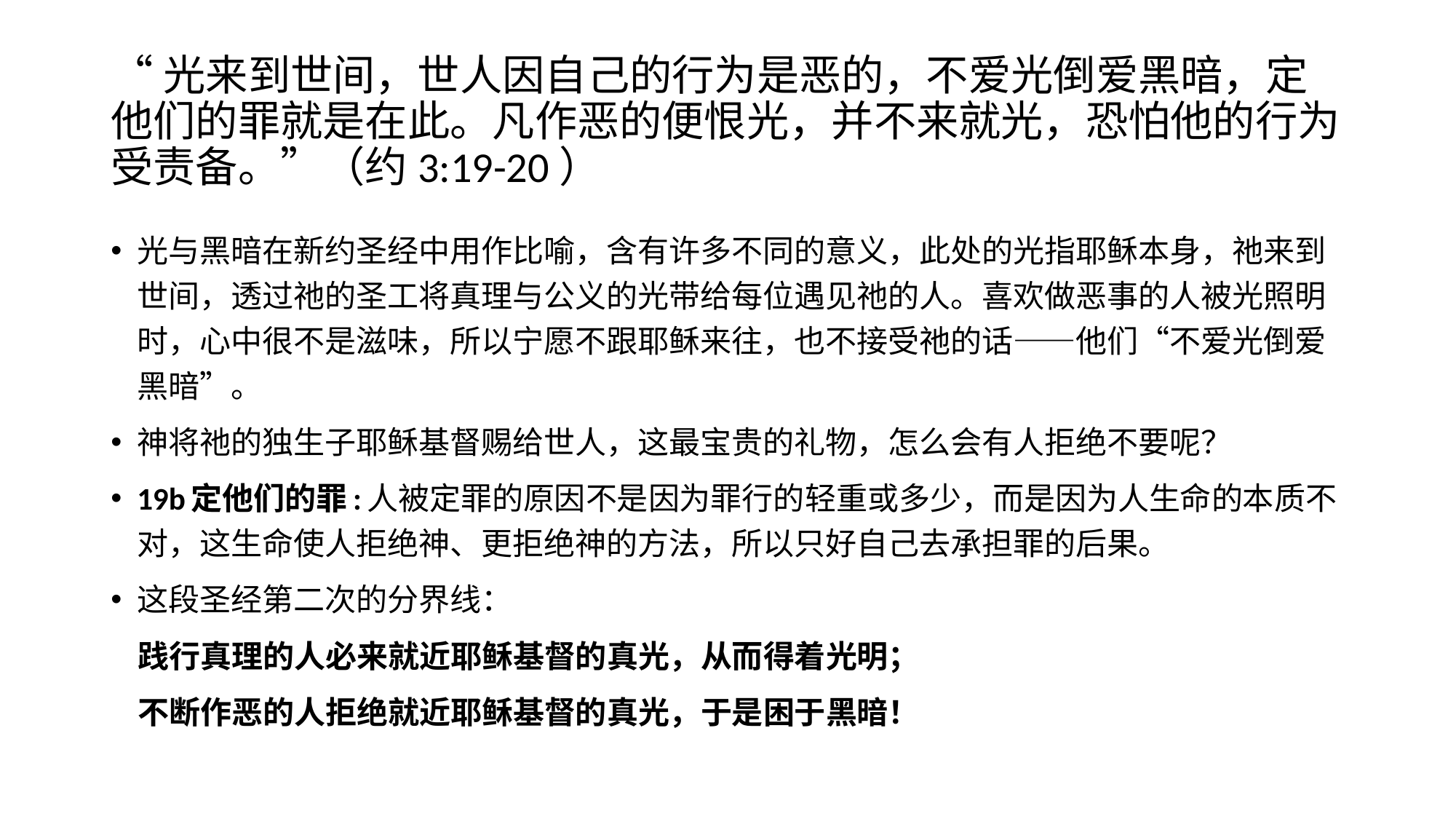

# “光来到世间，世人因自己的行为是恶的，不爱光倒爱黑暗，定他们的罪就是在此。凡作恶的便恨光，并不来就光，恐怕他的行为受责备。”（约3:19-20）
光与黑暗在新约圣经中用作比喻，含有许多不同的意义，此处的光指耶稣本身，祂来到世间，透过祂的圣工将真理与公义的光带给每位遇见祂的人。喜欢做恶事的人被光照明时，心中很不是滋味，所以宁愿不跟耶稣来往，也不接受祂的话——他们“不爱光倒爱黑暗”。
神将祂的独生子耶稣基督赐给世人，这最宝贵的礼物，怎么会有人拒绝不要呢？
19b定他们的罪:人被定罪的原因不是因为罪行的轻重或多少，而是因为人生命的本质不对，这生命使人拒绝神、更拒绝神的方法，所以只好自己去承担罪的后果。
这段圣经第二次的分界线：
   践行真理的人必来就近耶稣基督的真光，从而得着光明；
   不断作恶的人拒绝就近耶稣基督的真光，于是困于黑暗！